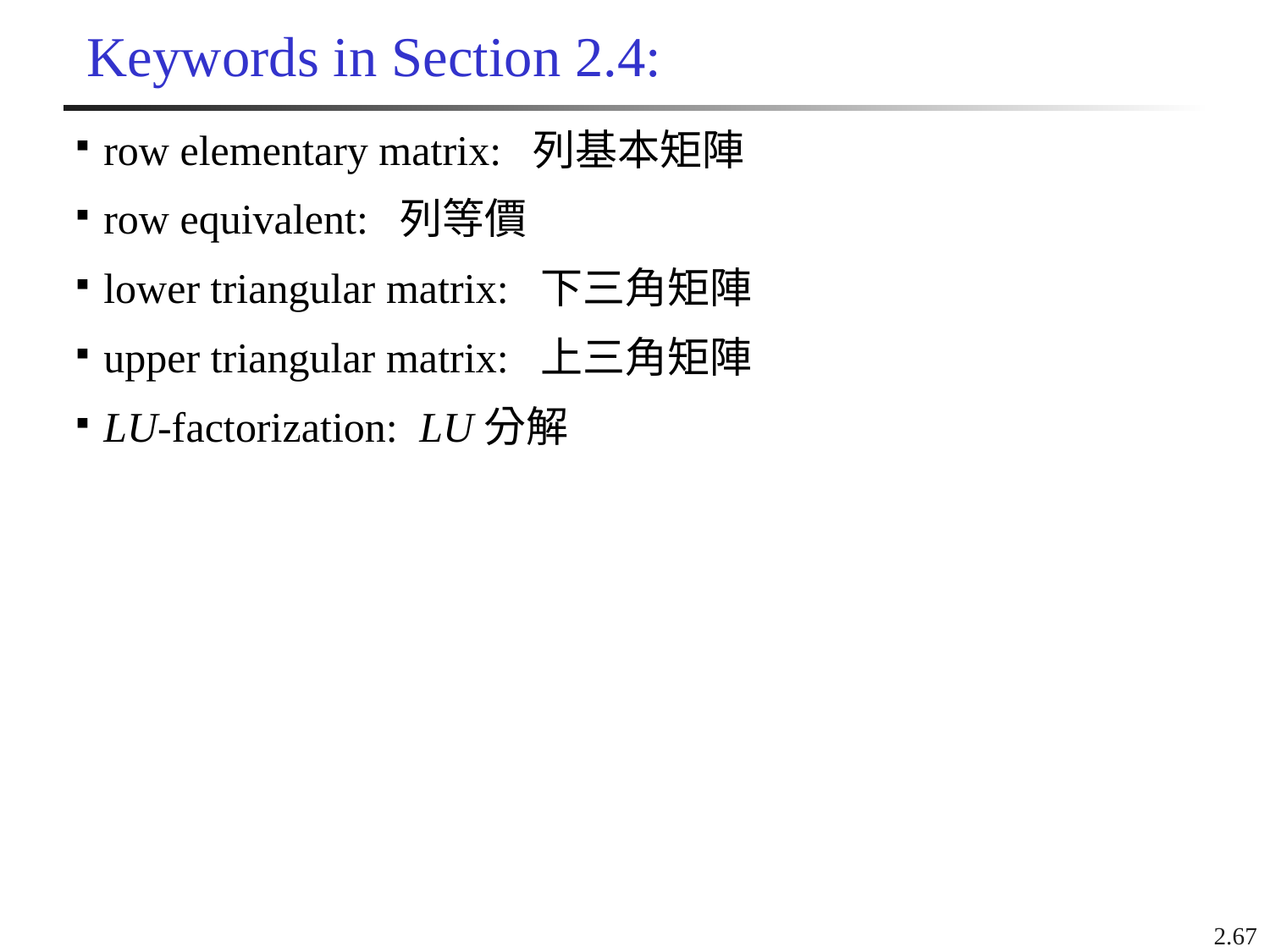

# Keywords in Section 2.4:
row elementary matrix:  列基本矩陣
row equivalent:  列等價
lower triangular matrix:  下三角矩陣
upper triangular matrix:  上三角矩陣
LU-factorization:  LU分解
2.67